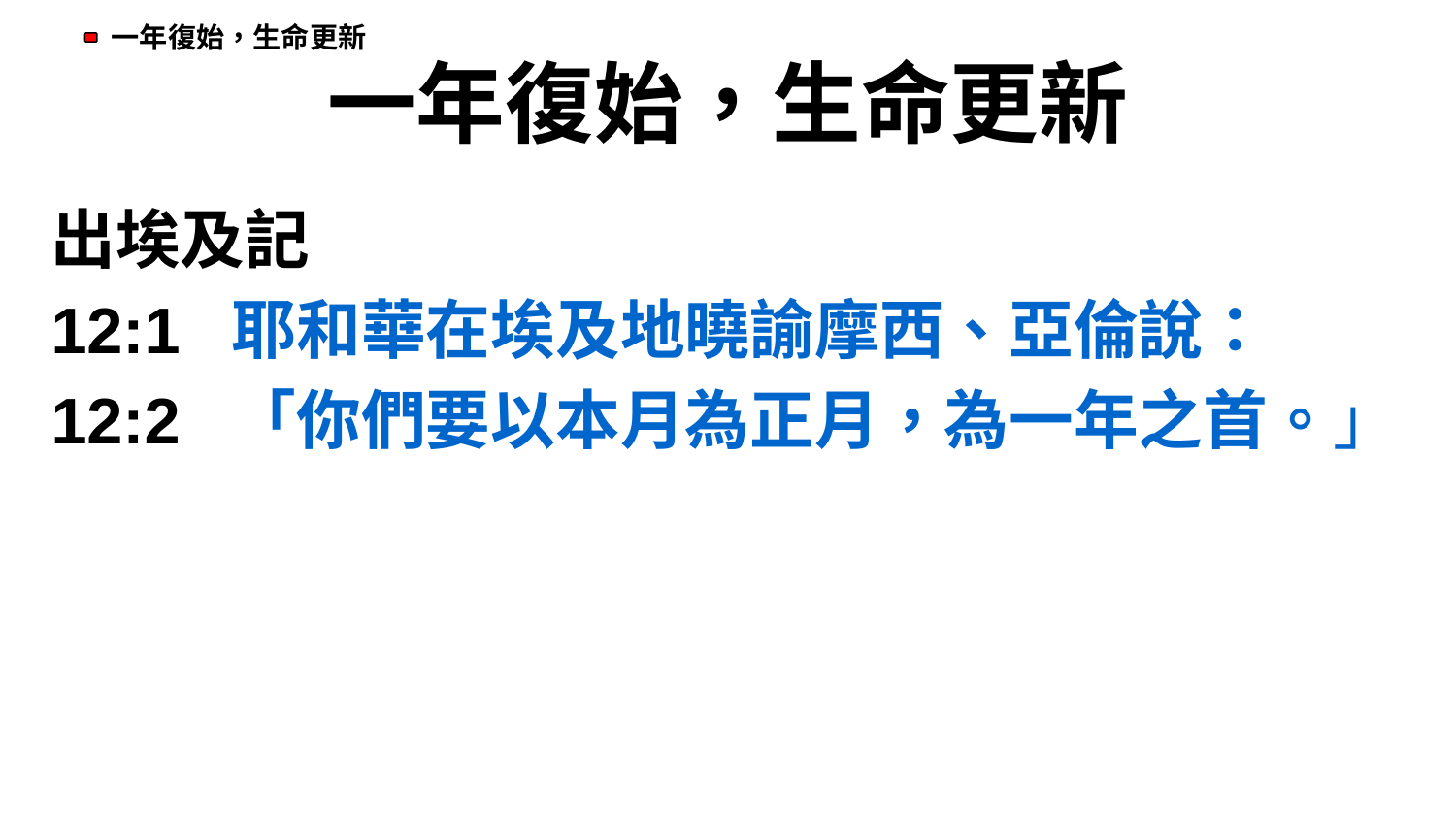

# 一年復始，生命更新
出埃及記
12:1  耶和華在埃及地曉諭摩西、亞倫說：
12:2  「你們要以本月為正月，為一年之首。」